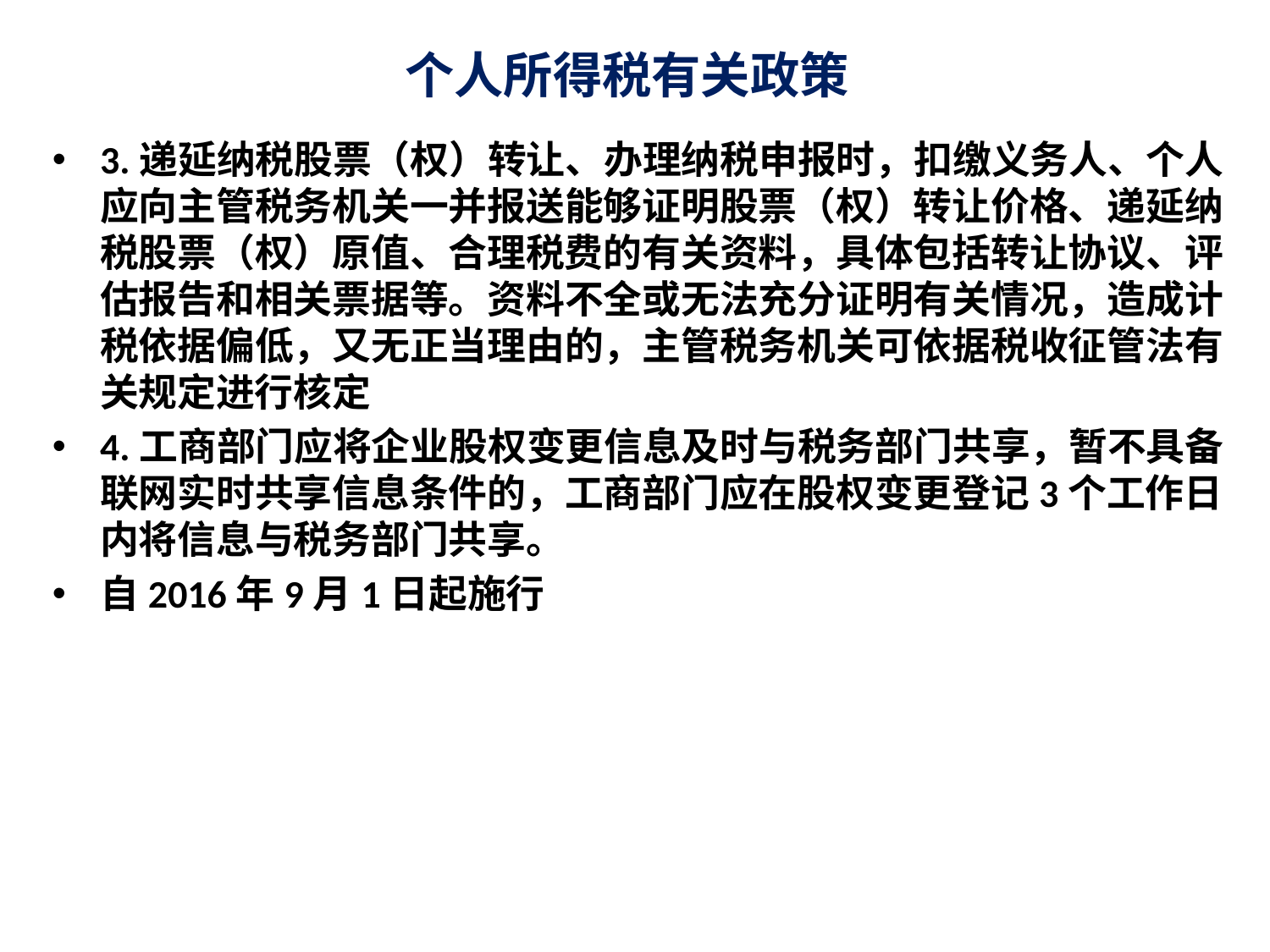

# 个人所得税有关政策
3.递延纳税股票（权）转让、办理纳税申报时，扣缴义务人、个人应向主管税务机关一并报送能够证明股票（权）转让价格、递延纳税股票（权）原值、合理税费的有关资料，具体包括转让协议、评估报告和相关票据等。资料不全或无法充分证明有关情况，造成计税依据偏低，又无正当理由的，主管税务机关可依据税收征管法有关规定进行核定
4.工商部门应将企业股权变更信息及时与税务部门共享，暂不具备联网实时共享信息条件的，工商部门应在股权变更登记3个工作日内将信息与税务部门共享。
自2016年9月1日起施行